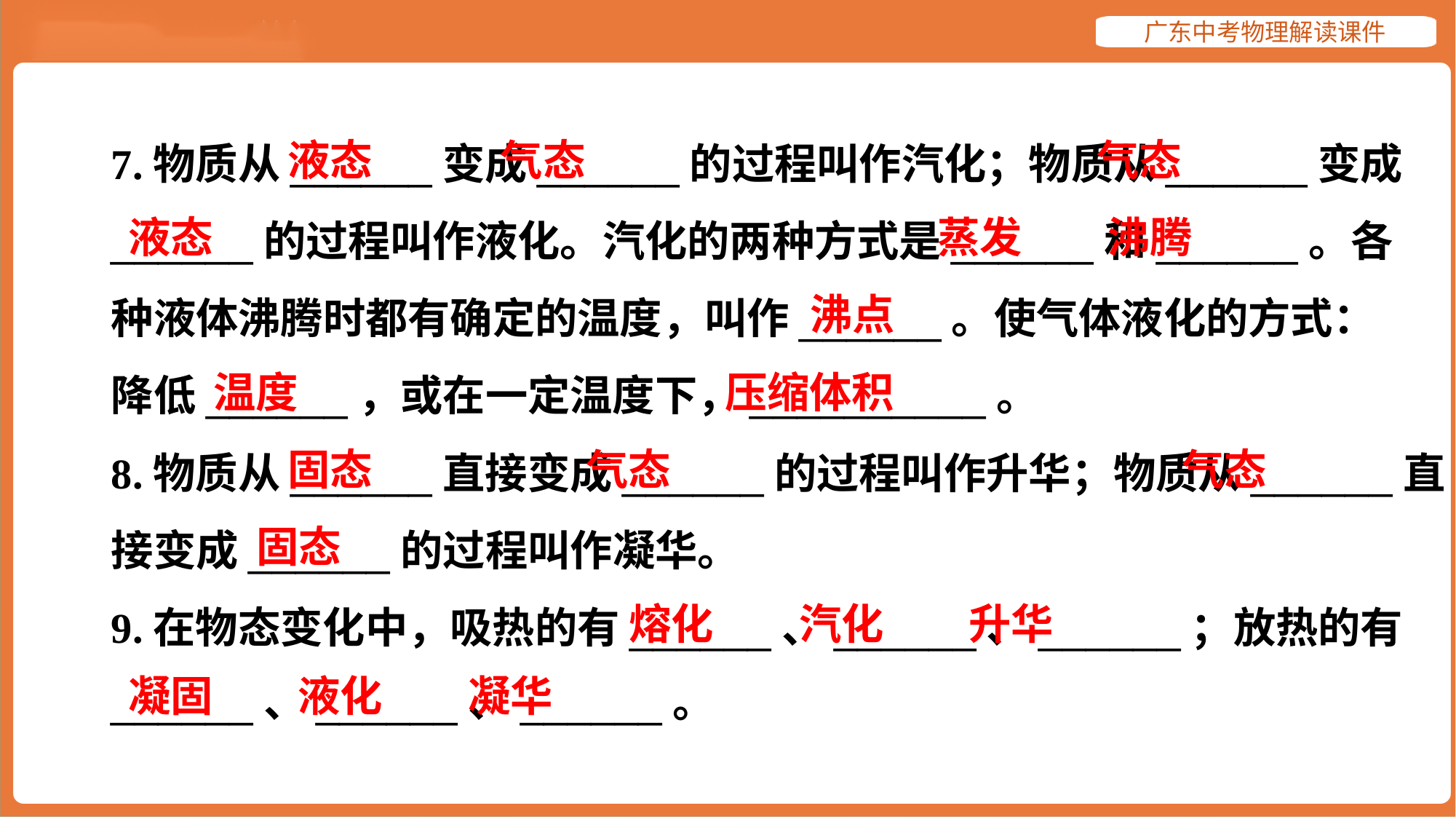

液态
气态
气态
7.物质从______变成______的过程叫作汽化；物质从______变成
______的过程叫作液化。汽化的两种方式是______和______。各
种液体沸腾时都有确定的温度，叫作______。使气体液化的方式：
降低______，或在一定温度下，__________。
8.物质从______直接变成______的过程叫作升华；物质从______直
接变成______的过程叫作凝华。
9.在物态变化中，吸热的有______、______、______；放热的有
______、______、______。
液态
蒸发
沸腾
沸点
温度
压缩体积
固态
气态
气态
固态
熔化
汽化
升华
凝固
液化
凝华